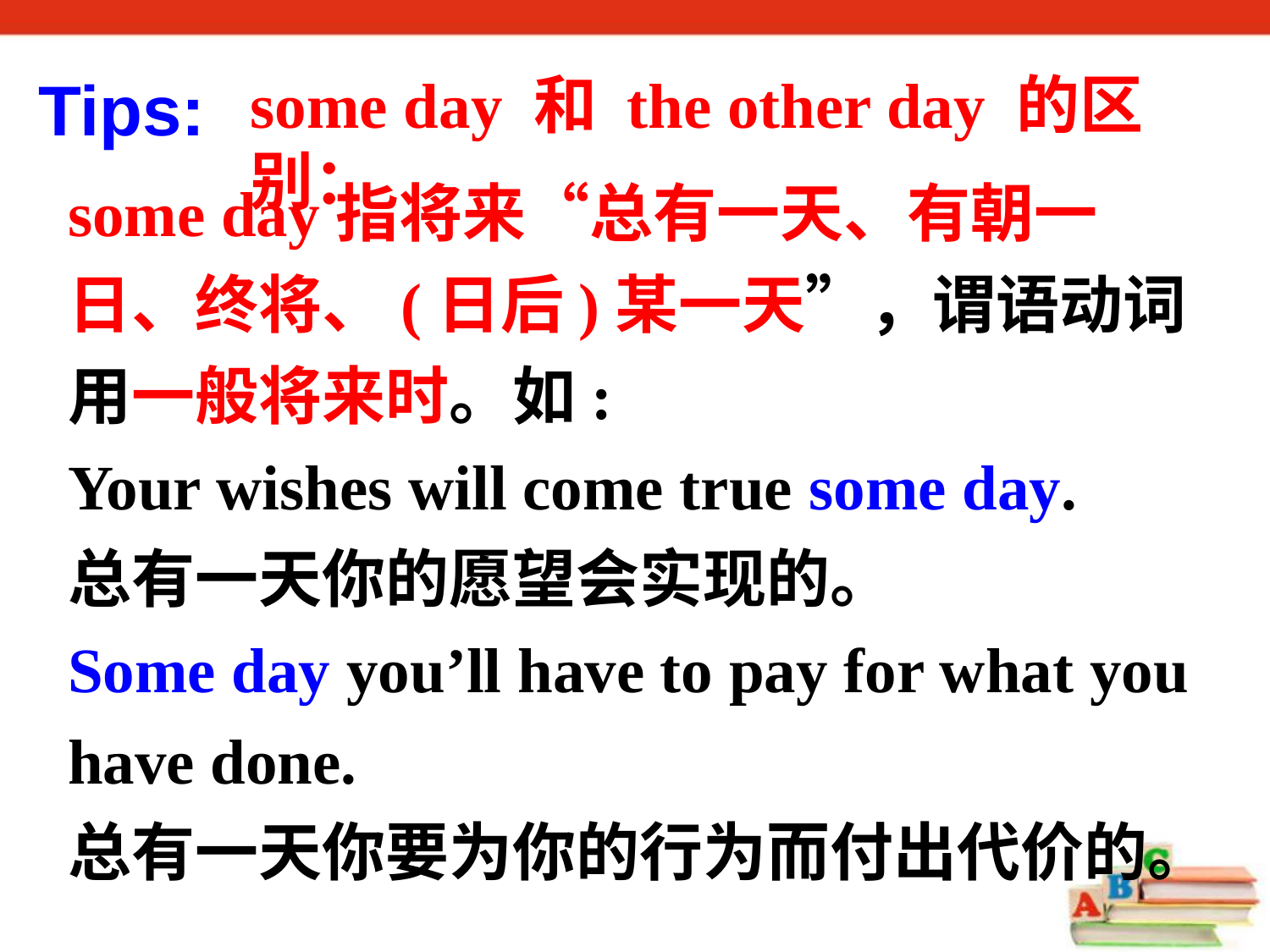

Tips:
some day 和 the other day 的区别：
some day指将来“总有一天、有朝一日、终将、(日后)某一天”，谓语动词用一般将来时。如:
Your wishes will come true some day.
总有一天你的愿望会实现的。
Some day you’ll have to pay for what you have done.
总有一天你要为你的行为而付出代价的。